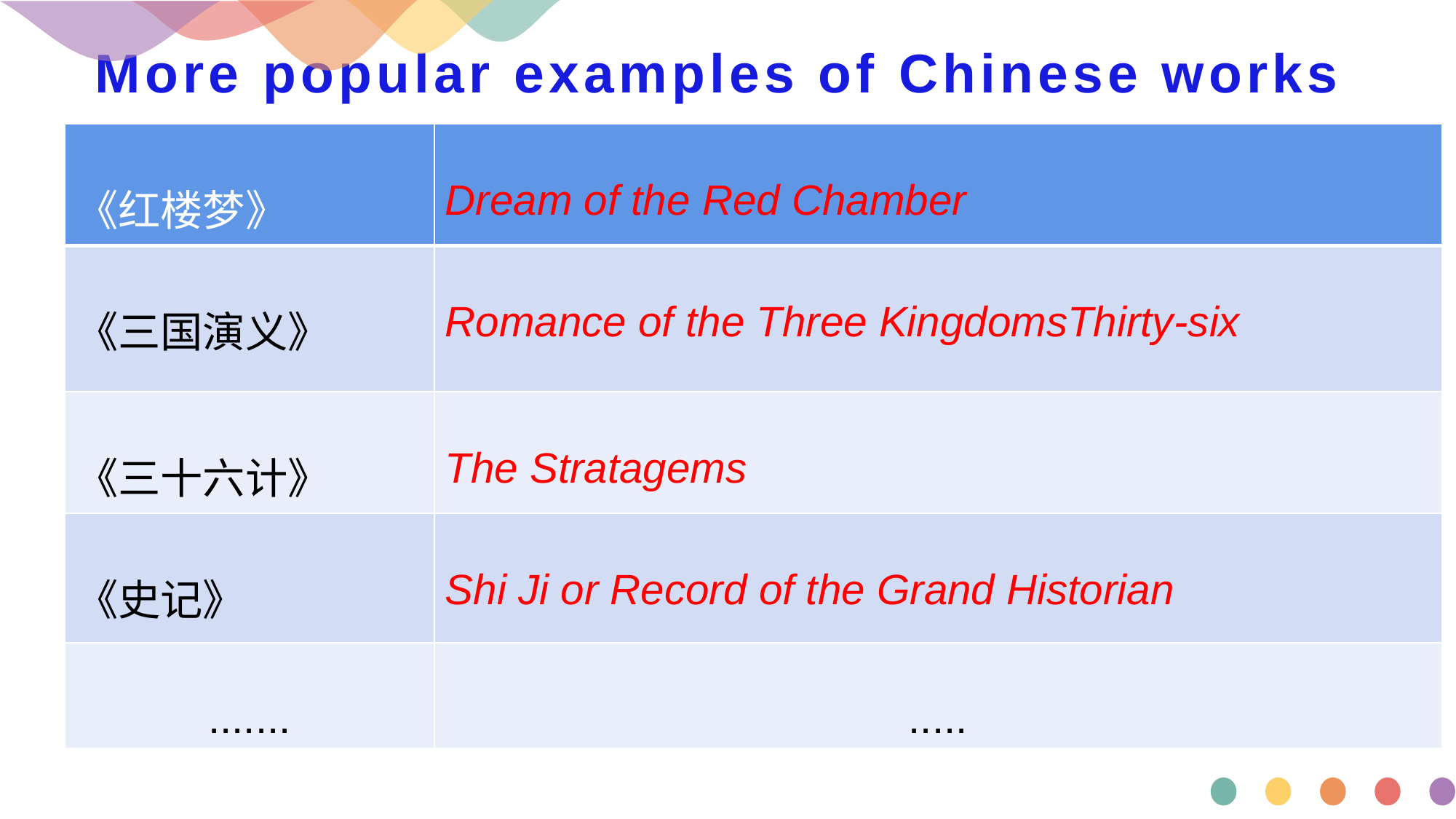

# More popular examples of Chinese works
| 《红楼梦》 | Dream of the Red Chamber |
| --- | --- |
| 《三国演义》 | Romance of the Three KingdomsThirty-six |
| 《三十六计》 | The Stratagems |
| 《史记》 | Shi Ji or Record of the Grand Historian |
| ....... | ..... |